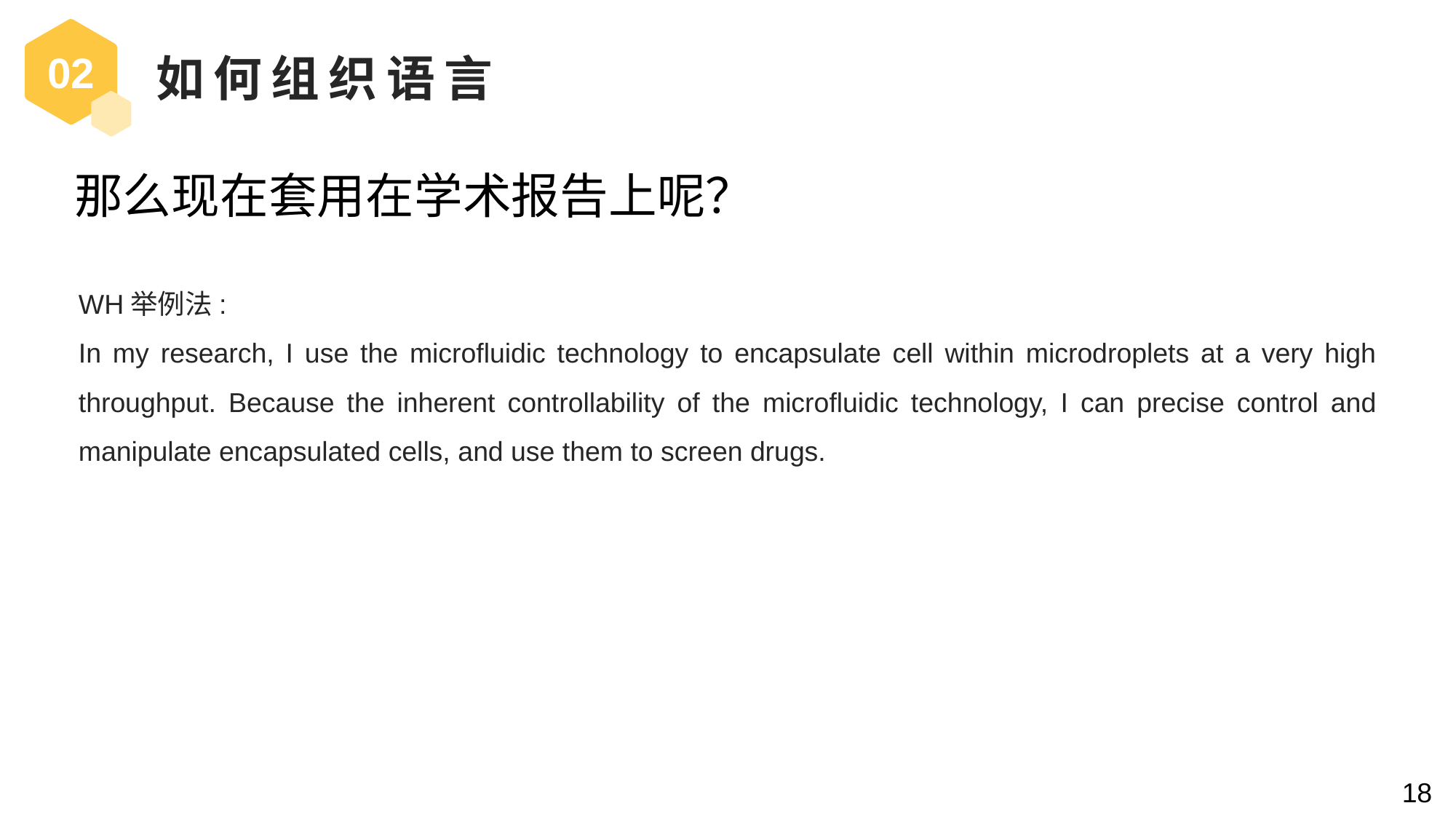

02
如何组织语言

那么现在套用在学术报告上呢？
WH举例法:
In my research, I use the microfluidic technology to encapsulate cell within microdroplets at a very high throughput. Because the inherent controllability of the microfluidic technology, I can precise control and manipulate encapsulated cells, and use them to screen drugs.
18